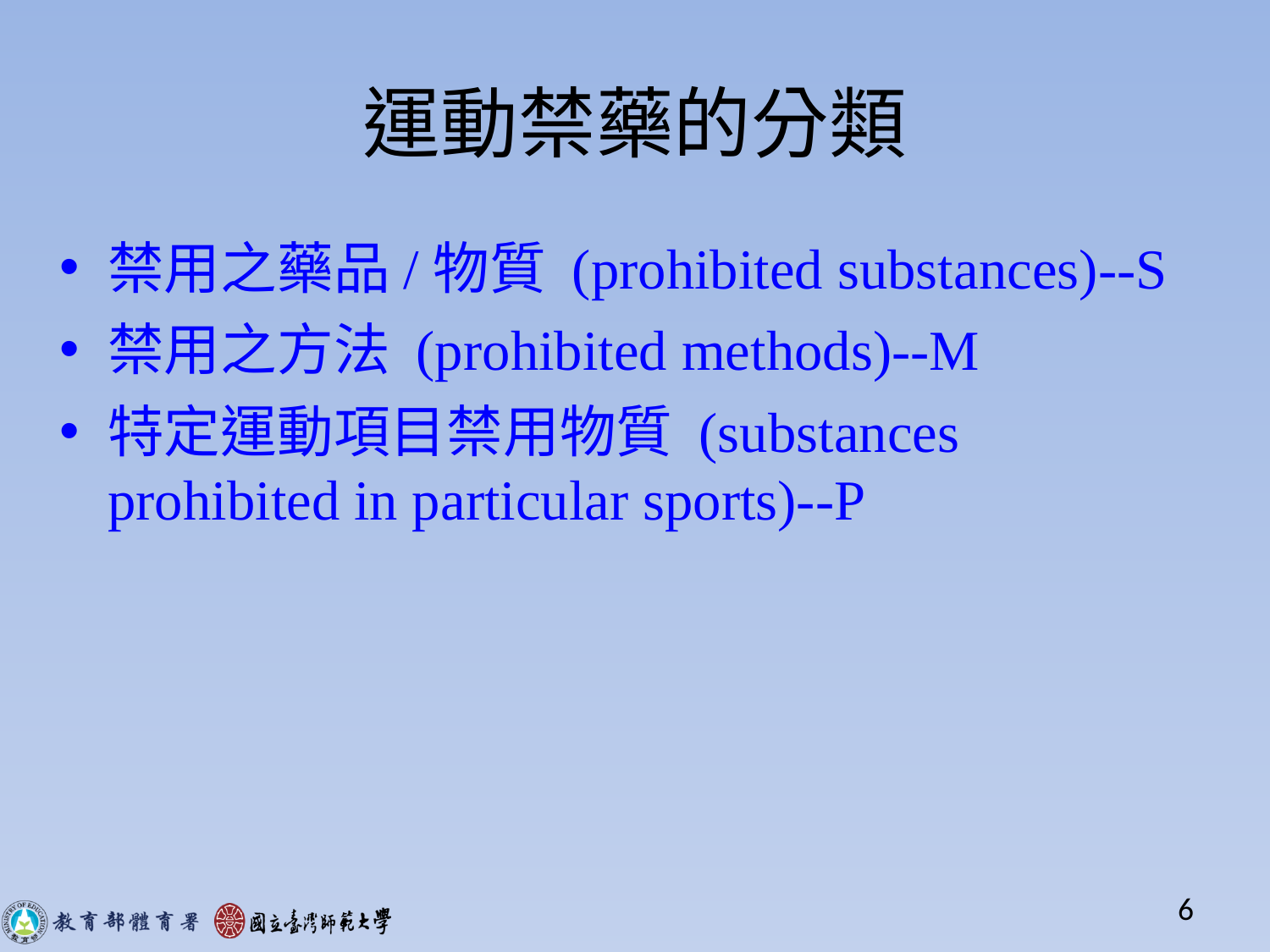

# 運動禁藥的分類
禁用之藥品/物質 (prohibited substances)--S
禁用之方法 (prohibited methods)--M
特定運動項目禁用物質 (substances prohibited in particular sports)--P
6